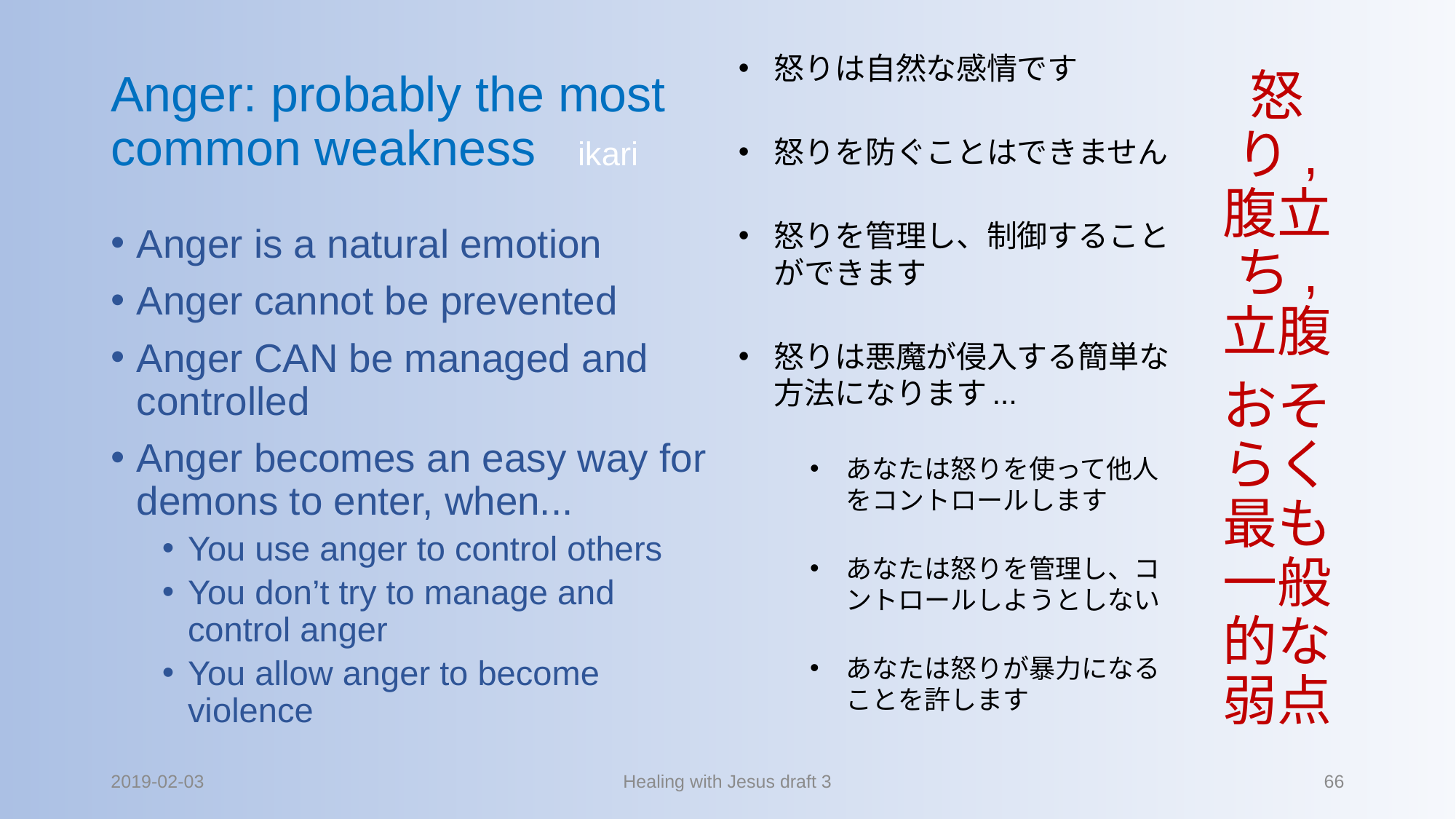

# Anger: probably the most common weakness   ikari
怒りは自然な感情です
怒りを防ぐことはできません
怒りを管理し、制御することができます
怒りは悪魔が侵入する簡単な方法になります...
あなたは怒りを使って他人をコントロールします
あなたは怒りを管理し、コントロールしようとしない
あなたは怒りが暴力になることを許します
怒り, 腹立ち, 立腹
おそらく最も一般的な弱点
Anger is a natural emotion
Anger cannot be prevented
Anger CAN be managed and controlled
Anger becomes an easy way for demons to enter, when...
You use anger to control others
You don’t try to manage and control anger
You allow anger to become violence
2019-02-03
Healing with Jesus draft 3
66